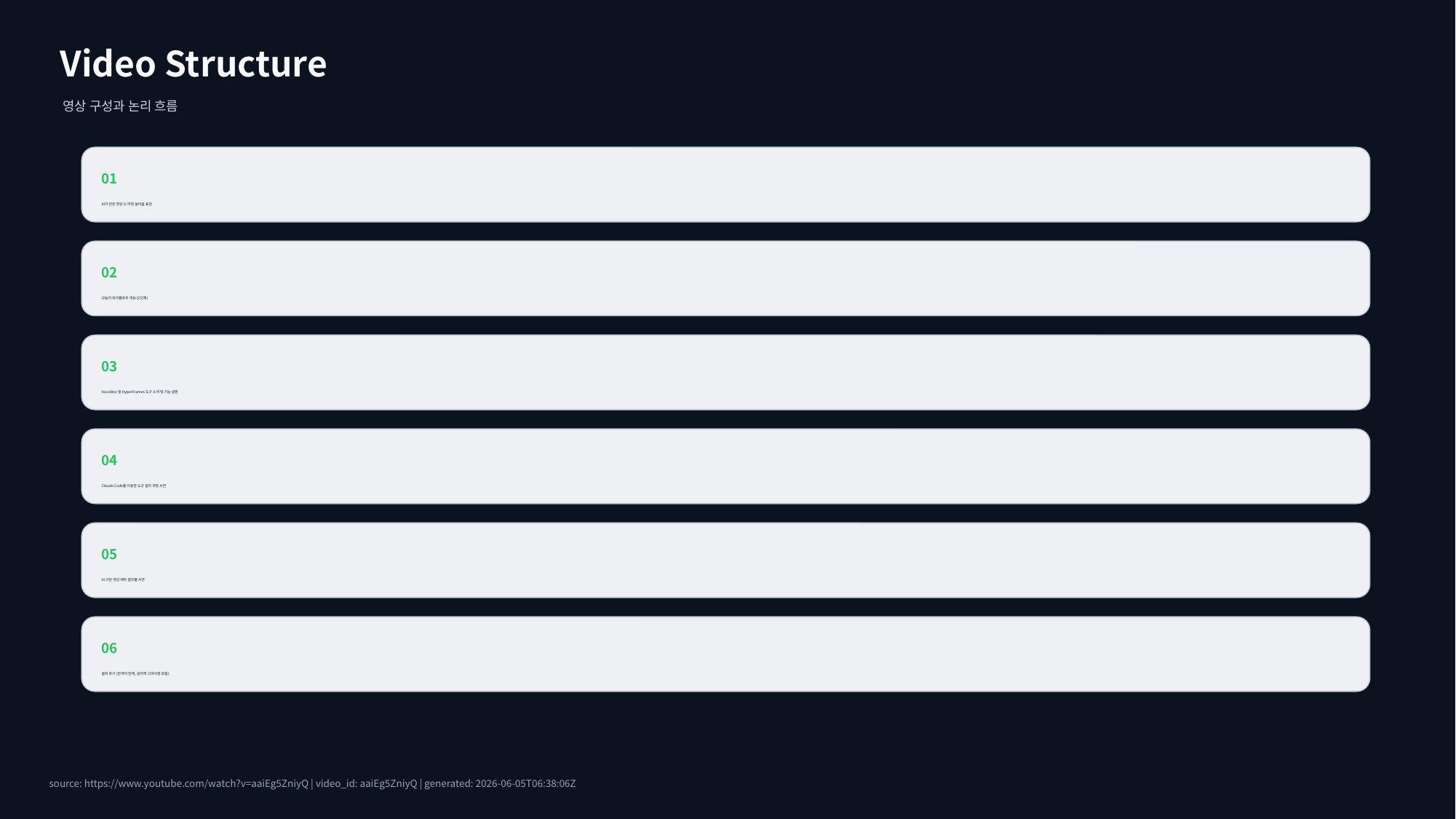

Video Structure
영상 구성과 논리 흐름

01
AI가 만든 영상 소개 및 놀라움 표현

02
오늘의 워크플로우 개요 (2단계)

03
VoiceBox 및 HyperFrames 도구 소개 및 기능 설명

04
Claude Code를 이용한 도구 설치 과정 시연

05
AI 기반 영상 제작 결과물 시연

06
솔직 후기 (한국어 한계, 윤리적 고려사항 포함)
source: https://www.youtube.com/watch?v=aaiEg5ZniyQ | video_id: aaiEg5ZniyQ | generated: 2026-06-05T06:38:06Z